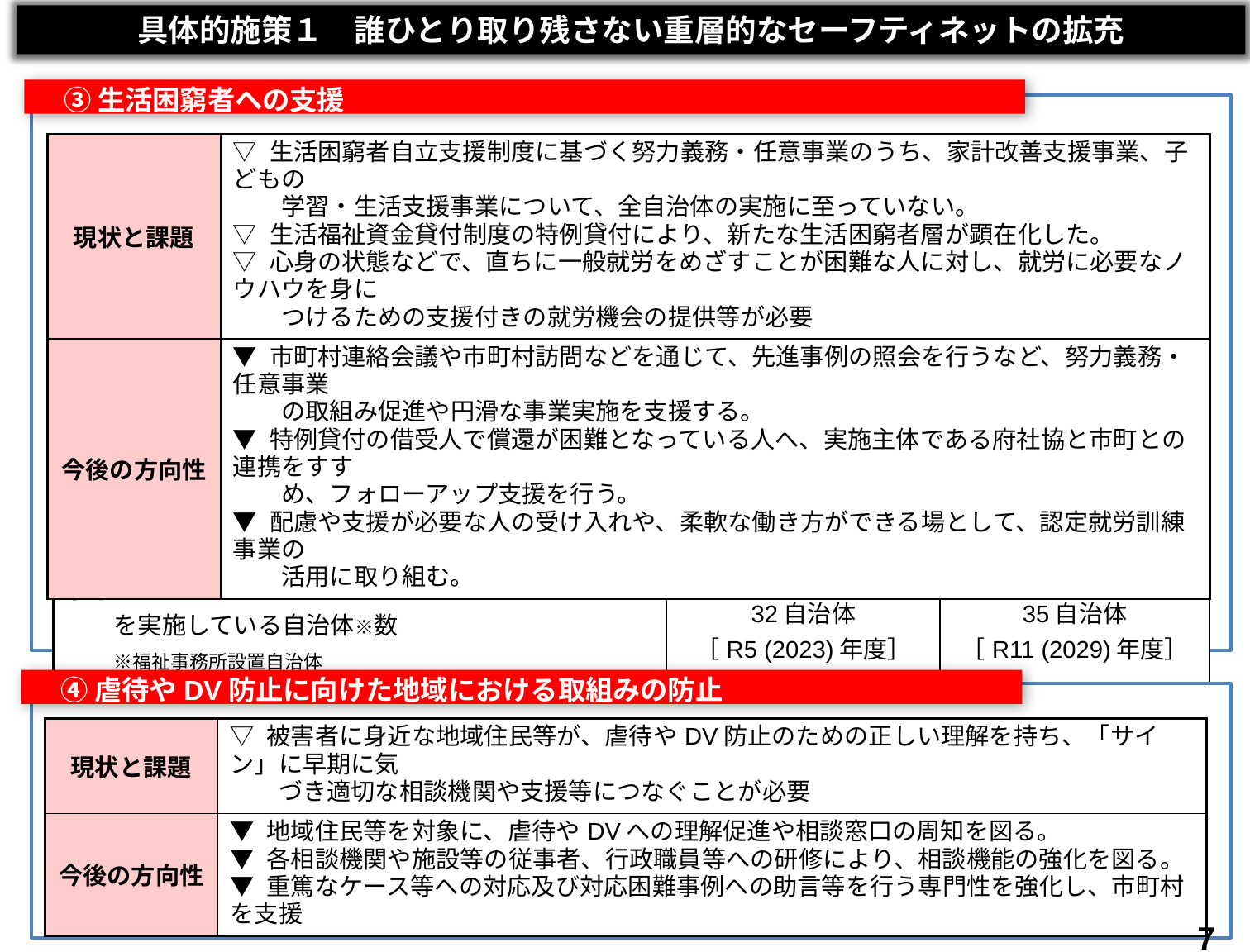

具体的施策１　誰ひとり取り残さない重層的なセーフティネットの拡充
　③ 生活困窮者への支援

| 現状と課題 | ▽ 生活困窮者自立支援制度に基づく努力義務・任意事業のうち、家計改善支援事業、子どもの 　　学習・生活支援事業について、全自治体の実施に至っていない。 ▽ 生活福祉資金貸付制度の特例貸付により、新たな生活困窮者層が顕在化した。 ▽ 心身の状態などで、直ちに一般就労をめざすことが困難な人に対し、就労に必要なノウハウを身に 　　つけるための支援付きの就労機会の提供等が必要 |
| --- | --- |
| 今後の方向性 | ▼ 市町村連絡会議や市町村訪問などを通じて、先進事例の照会を行うなど、努力義務・任意事業 　　の取組み促進や円滑な事業実施を支援する。 ▼ 特例貸付の借受人で償還が困難となっている人へ、実施主体である府社協と市町との連携をすす 　　め、フォローアップ支援を行う。 ▼ 配慮や支援が必要な人の受け入れや、柔軟な働き方ができる場として、認定就労訓練事業の 　　活用に取り組む。 |
| 第５期の目標・指標 |  |  |
| --- | --- | --- |
| ◆ 生活困窮者自立支援制度に基づく 努力義務・任意事業　　　 　　を実施している自治体※数　　　　 　　※福祉事務所設置自治体 | 家計改善支援事業 |  |
| ◆ 生活困窮者自立支援制度に基づく 努力義務・任意事業を実施している自治体※数 　※福祉事務所設置自治体 | 32自治体 ［R5 (2023)年度］ | 35自治体 ［R11 (2029)年度］ |
　④ 虐待やDV防止に向けた地域における取組みの防止

| 現状と課題 | ▽ 被害者に身近な地域住民等が、虐待やDV防止のための正しい理解を持ち、「サイン」に早期に気 　　づき適切な相談機関や支援等につなぐことが必要 |
| --- | --- |
| 今後の方向性 | ▼ 地域住民等を対象に、虐待やDVへの理解促進や相談窓口の周知を図る。 ▼ 各相談機関や施設等の従事者、行政職員等への研修により、相談機能の強化を図る。 ▼ 重篤なケース等への対応及び対応困難事例への助言等を行う専門性を強化し、市町村を支援 |
7